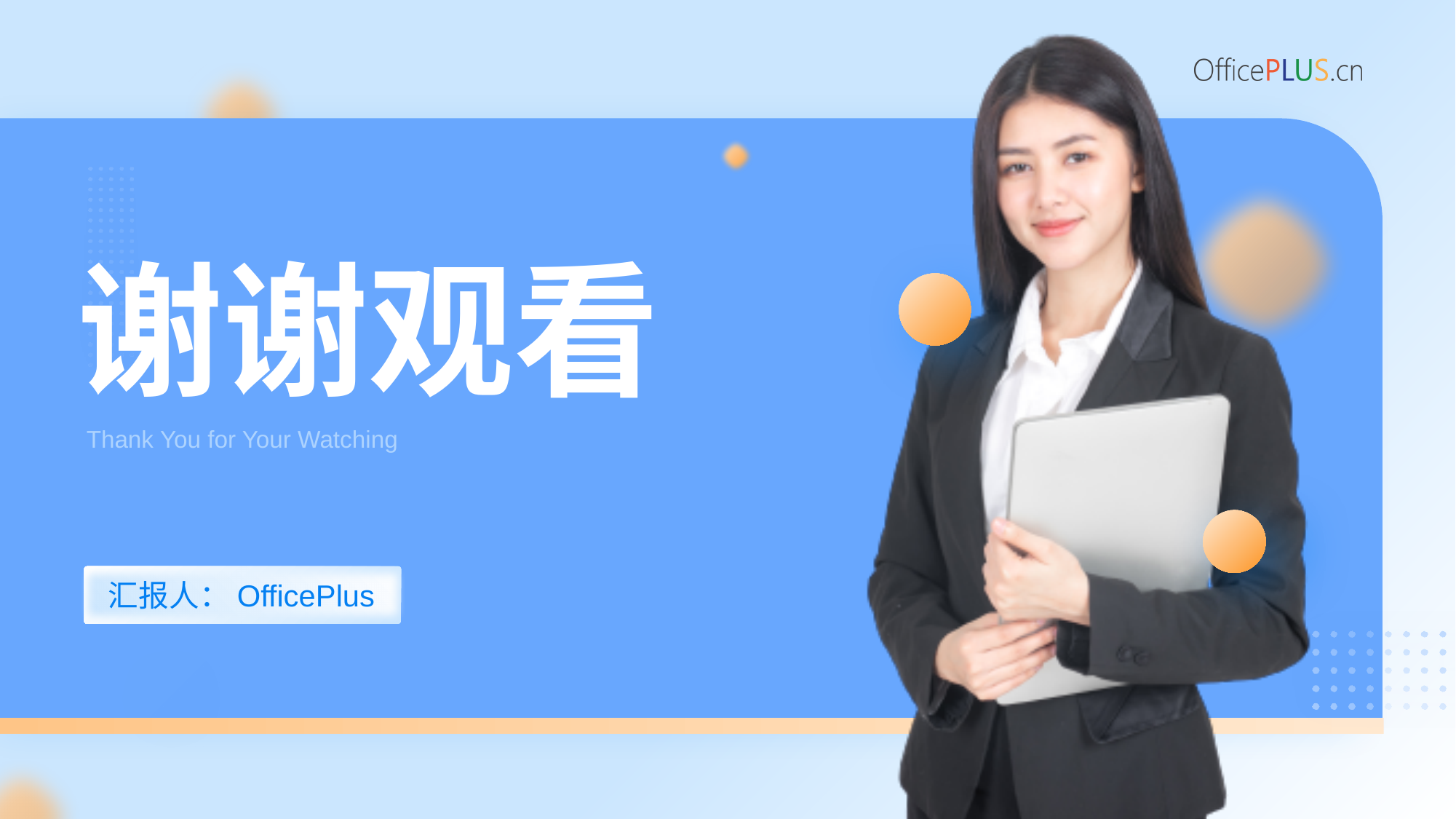

# 谢谢观看
Thank You for Your Watching

汇报人：OfficePlus